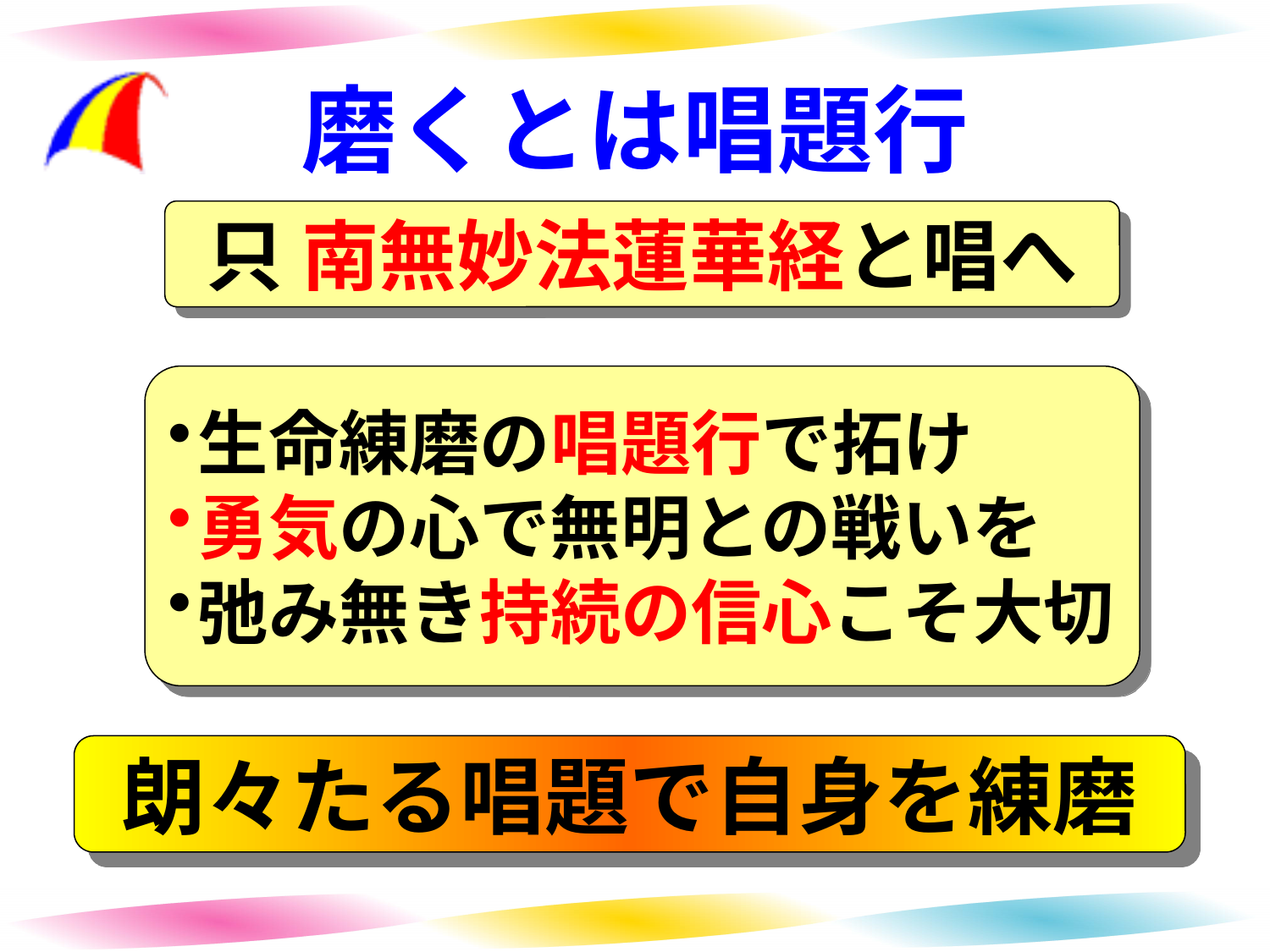

# 磨くとは唱題行
只 南無妙法蓮華経と唱へ
生命練磨の唱題行で拓け
勇気の心で無明との戦いを
弛み無き持続の信心こそ大切
朗々たる唱題で自身を練磨